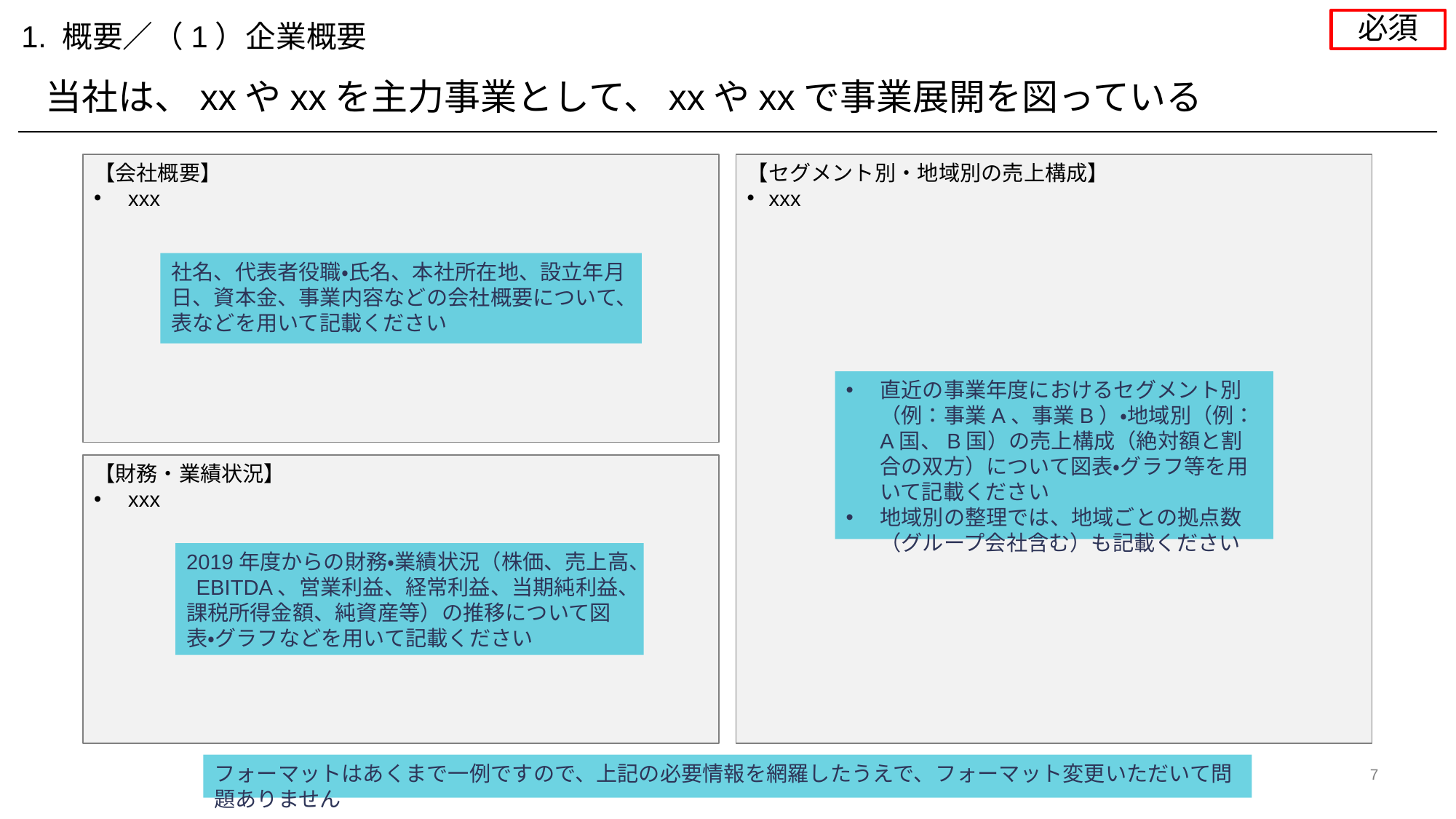

必須
1. 概要／（1）企業概要
当社は、xxやxxを主力事業として、xxやxxで事業展開を図っている
【会社概要】
xxx

【セグメント別・地域別の売上構成】
xxx
社名、代表者役職・氏名、本社所在地、設立年月日、資本金、事業内容などの会社概要について、表などを用いて記載ください
直近の事業年度におけるセグメント別（例：事業A、事業B）・地域別（例：A国、B国）の売上構成（絶対額と割合の双方）について図表・グラフ等を用いて記載ください
地域別の整理では、地域ごとの拠点数
（グループ会社含む）も記載ください
【財務・業績状況】
xxx

2019年度からの財務・業績状況（株価、売上高、 EBITDA、営業利益、経常利益、当期純利益、課税所得金額、純資産等）の推移について図表・グラフなどを用いて記載ください
フォーマットはあくまで一例ですので、上記の必要情報を網羅したうえで、フォーマット変更いただいて問題ありません